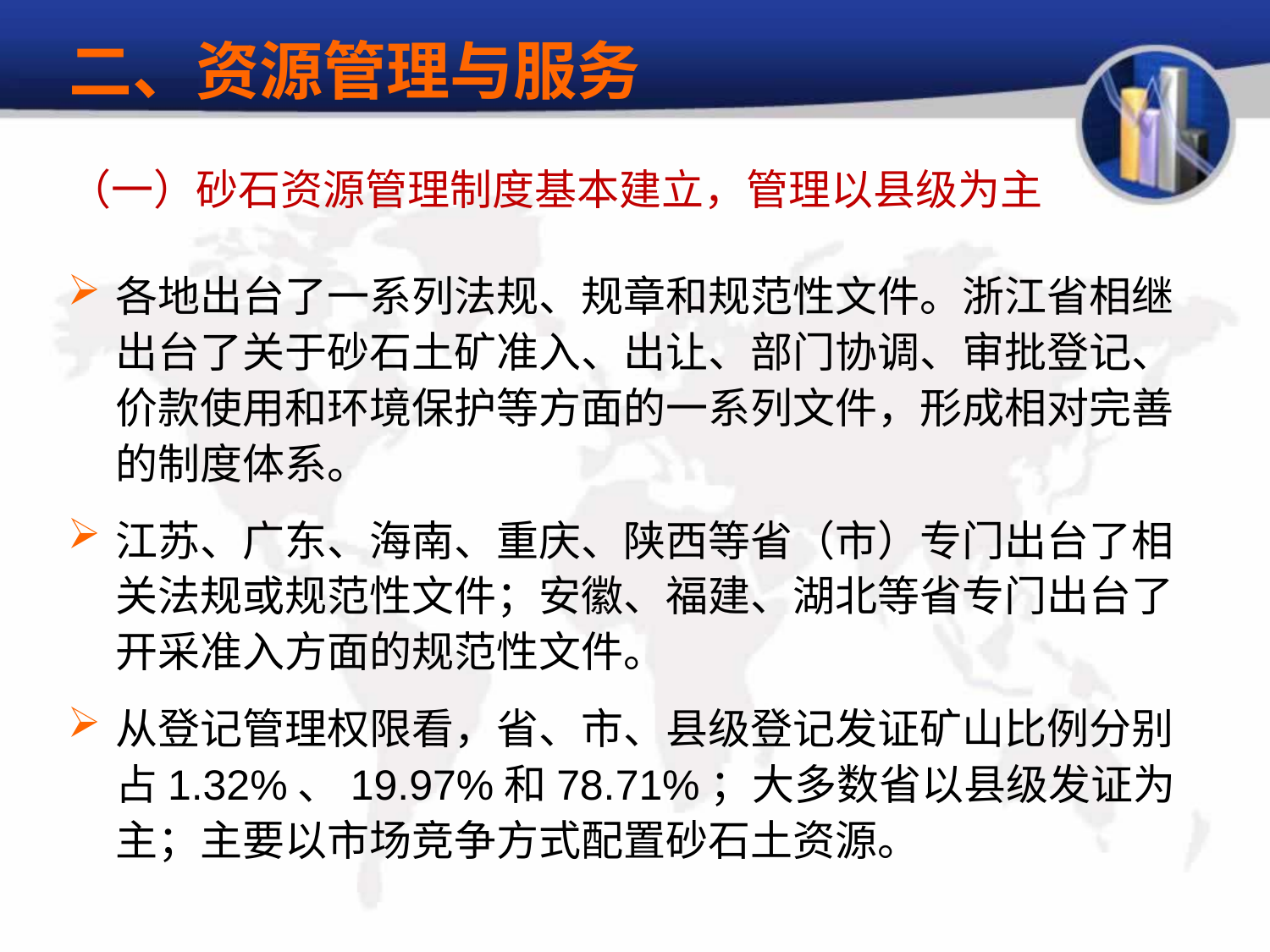

二、资源管理与服务
# （一）砂石资源管理制度基本建立，管理以县级为主
各地出台了一系列法规、规章和规范性文件。浙江省相继出台了关于砂石土矿准入、出让、部门协调、审批登记、价款使用和环境保护等方面的一系列文件，形成相对完善的制度体系。
江苏、广东、海南、重庆、陕西等省（市）专门出台了相关法规或规范性文件；安徽、福建、湖北等省专门出台了开采准入方面的规范性文件。
从登记管理权限看，省、市、县级登记发证矿山比例分别占1.32%、19.97%和78.71%；大多数省以县级发证为主；主要以市场竞争方式配置砂石土资源。